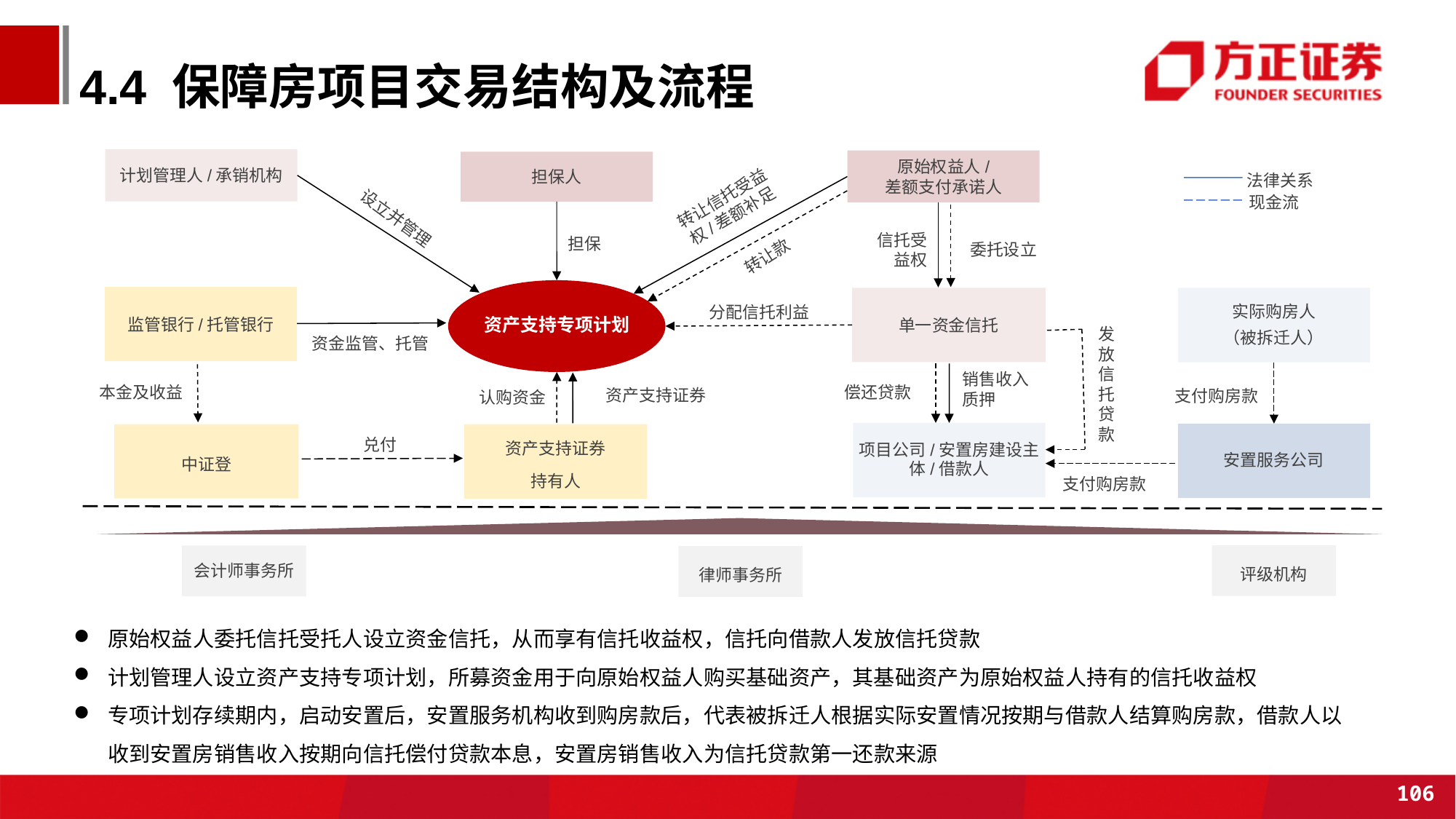

# 4.4 保障房项目交易结构及流程
计划管理人/承销机构
原始权益人/
差额支付承诺人
担保人
法律关系

现金流

转让信托受益权/差额补足
设立并管理
信托受益权
转让款
担保
委托设立
资产支持专项计划
监管银行/托管银行
单一资金信托
实际购房人
（被拆迁人）
分配信托利益
发放信托贷款
资金监管、托管
销售收入质押
偿还贷款
本金及收益
资产支持证券
支付购房款
认购资金
项目公司/安置房建设主体/借款人
安置服务公司
资产支持证券
持有人
中证登
兑付
支付购房款

评级机构
会计师事务所
律师事务所
原始权益人委托信托受托人设立资金信托，从而享有信托收益权，信托向借款人发放信托贷款
计划管理人设立资产支持专项计划，所募资金用于向原始权益人购买基础资产，其基础资产为原始权益人持有的信托收益权
专项计划存续期内，启动安置后，安置服务机构收到购房款后，代表被拆迁人根据实际安置情况按期与借款人结算购房款，借款人以收到安置房销售收入按期向信托偿付贷款本息，安置房销售收入为信托贷款第一还款来源
106